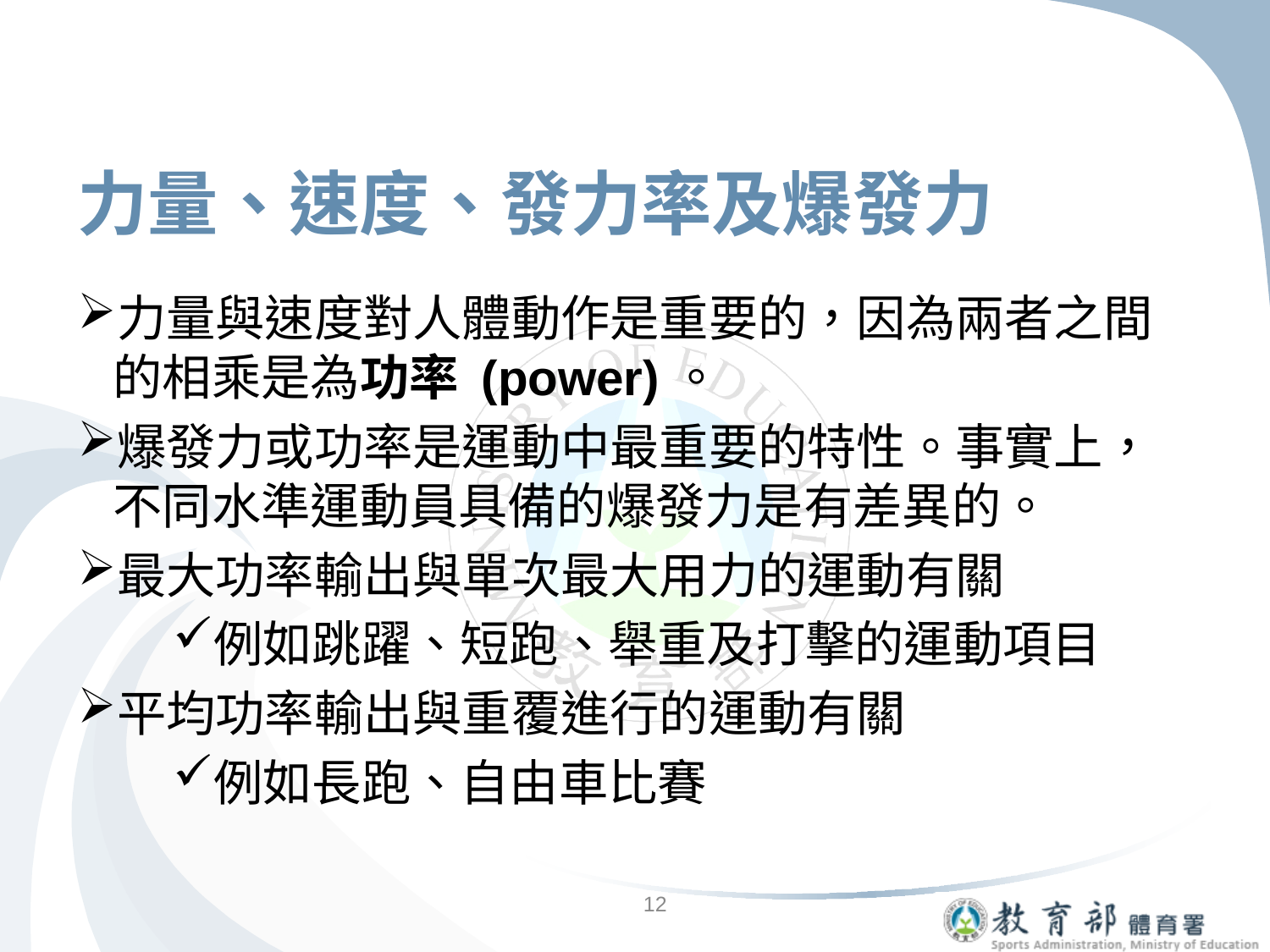

# 力量、速度、發力率及爆發力
力量與速度對人體動作是重要的，因為兩者之間的相乘是為功率 (power)。
爆發力或功率是運動中最重要的特性。事實上，不同水準運動員具備的爆發力是有差異的。
最大功率輸出與單次最大用力的運動有關
例如跳躍、短跑、舉重及打擊的運動項目
平均功率輸出與重覆進行的運動有關
例如長跑、自由車比賽
12